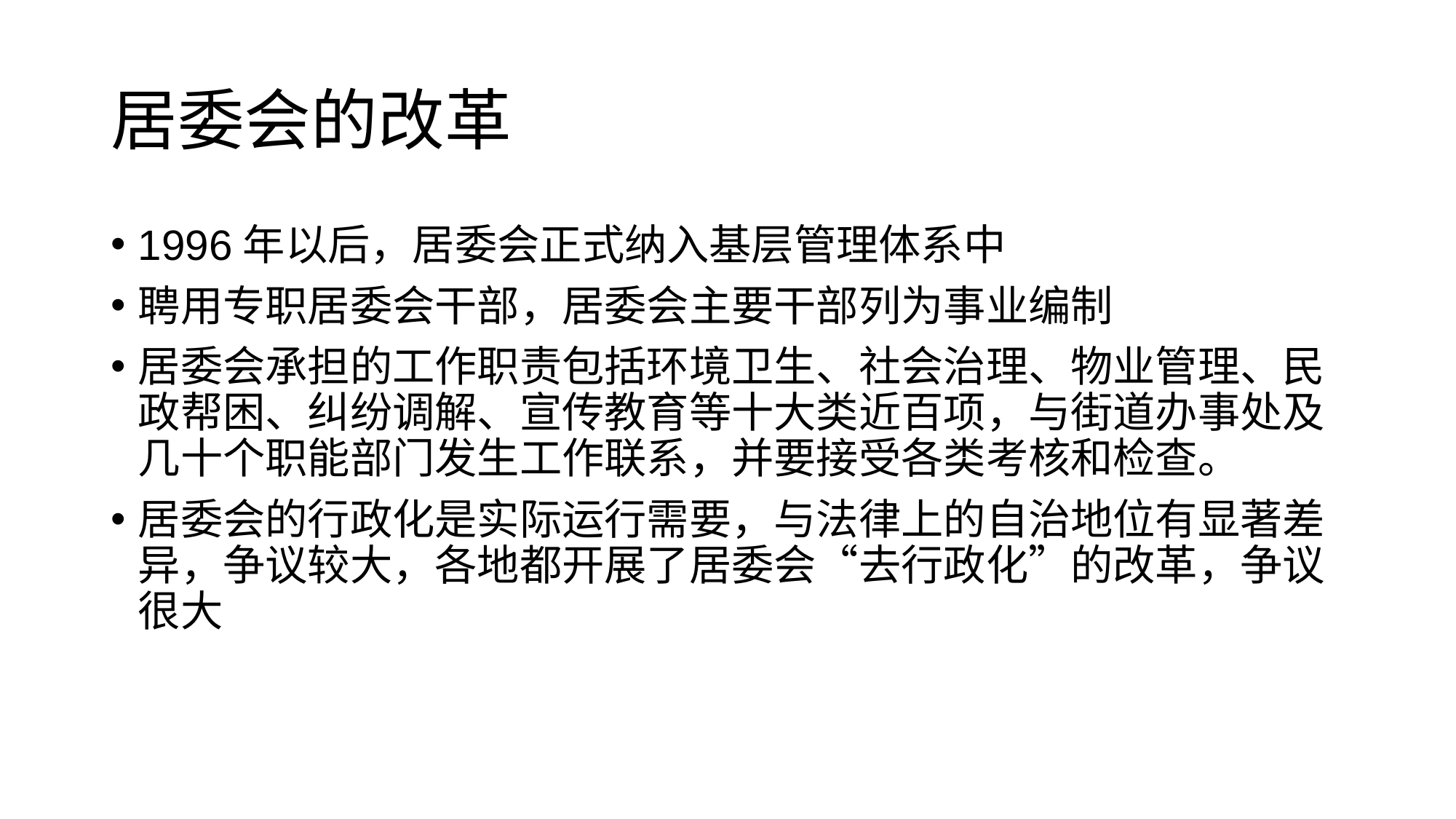

# 居委会的改革
1996年以后，居委会正式纳入基层管理体系中
聘用专职居委会干部，居委会主要干部列为事业编制
居委会承担的工作职责包括环境卫生、社会治理、物业管理、民政帮困、纠纷调解、宣传教育等十大类近百项，与街道办事处及几十个职能部门发生工作联系，并要接受各类考核和检查。
居委会的行政化是实际运行需要，与法律上的自治地位有显著差异，争议较大，各地都开展了居委会“去行政化”的改革，争议很大